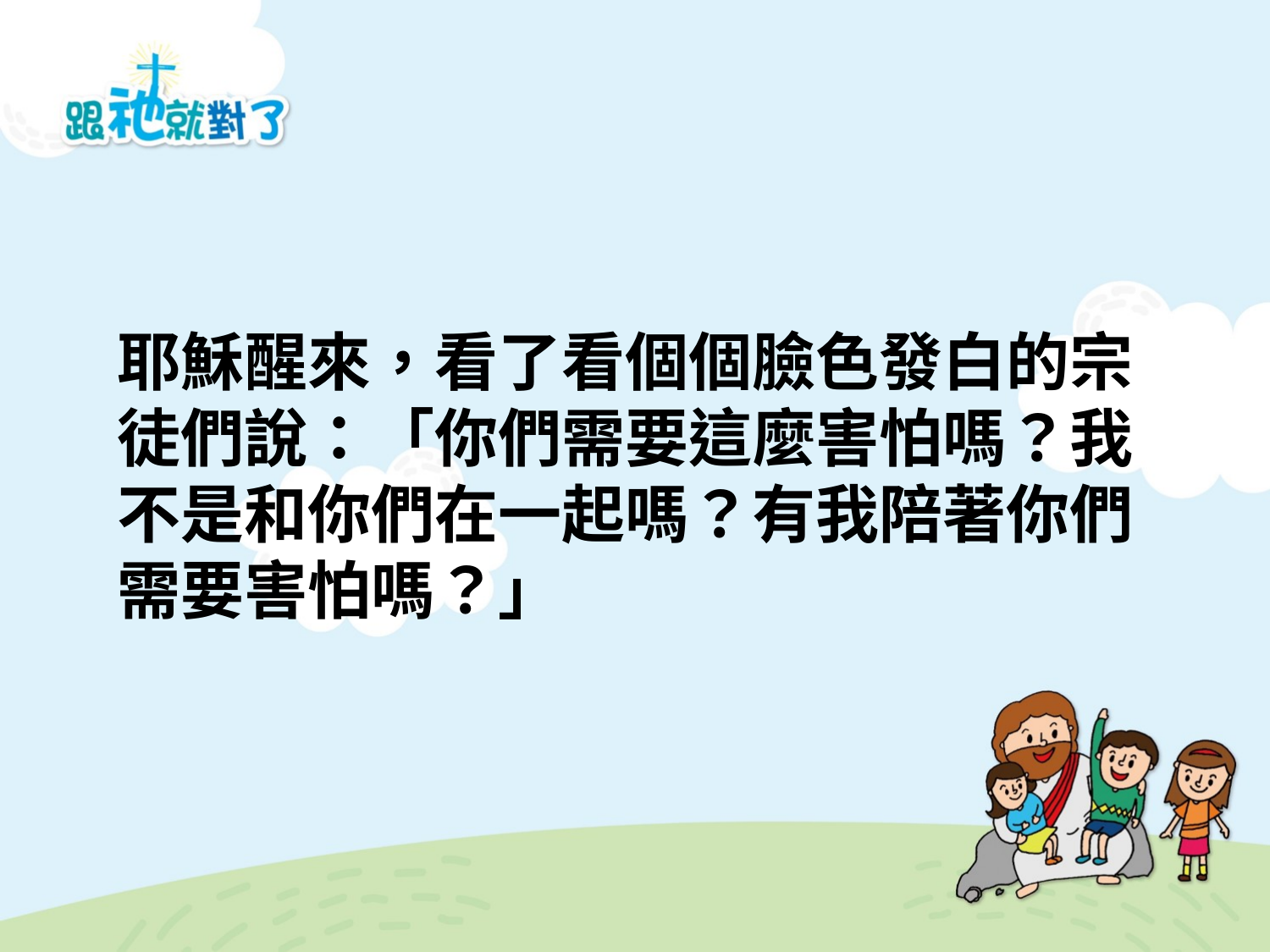

耶穌醒來，看了看個個臉色發白的宗徒們說：「你們需要這麼害怕嗎？我不是和你們在一起嗎？有我陪著你們需要害怕嗎？」